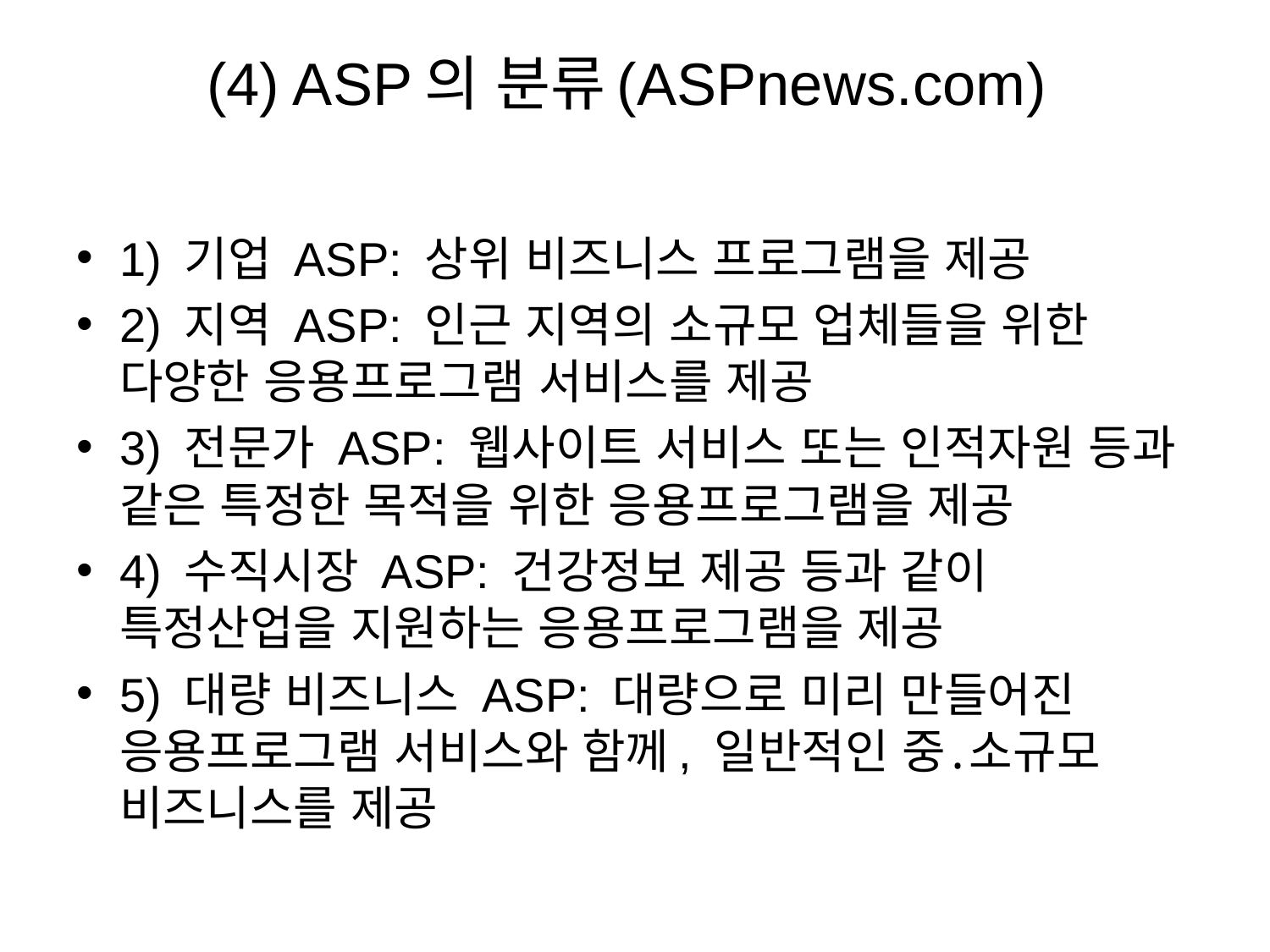

# (4) ASP의 분류(ASPnews.com)
1) 기업 ASP: 상위 비즈니스 프로그램을 제공
2) 지역 ASP: 인근 지역의 소규모 업체들을 위한 다양한 응용프로그램 서비스를 제공
3) 전문가 ASP: 웹사이트 서비스 또는 인적자원 등과 같은 특정한 목적을 위한 응용프로그램을 제공
4) 수직시장 ASP: 건강정보 제공 등과 같이 특정산업을 지원하는 응용프로그램을 제공
5) 대량 비즈니스 ASP: 대량으로 미리 만들어진 응용프로그램 서비스와 함께, 일반적인 중․소규모 비즈니스를 제공